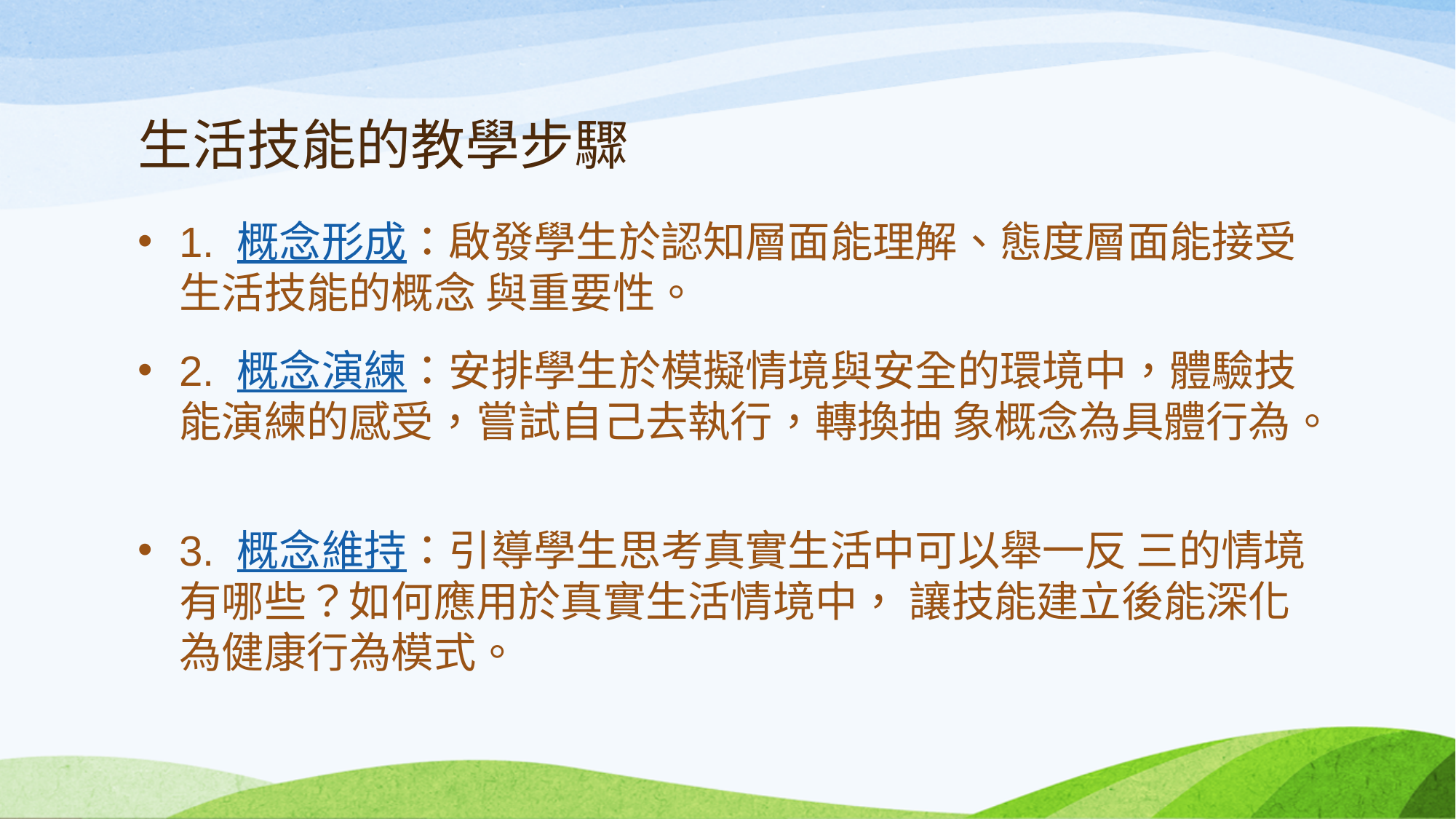

# 生活技能的教學步驟
1. 概念形成：啟發學生於認知層面能理解、態度層面能接受生活技能的概念 與重要性。
2. 概念演練：安排學生於模擬情境與安全的環境中，體驗技能演練的感受，嘗試自己去執行，轉換抽 象概念為具體行為。
3. 概念維持：引導學生思考真實生活中可以舉一反 三的情境有哪些？如何應用於真實生活情境中， 讓技能建立後能深化為健康行為模式。